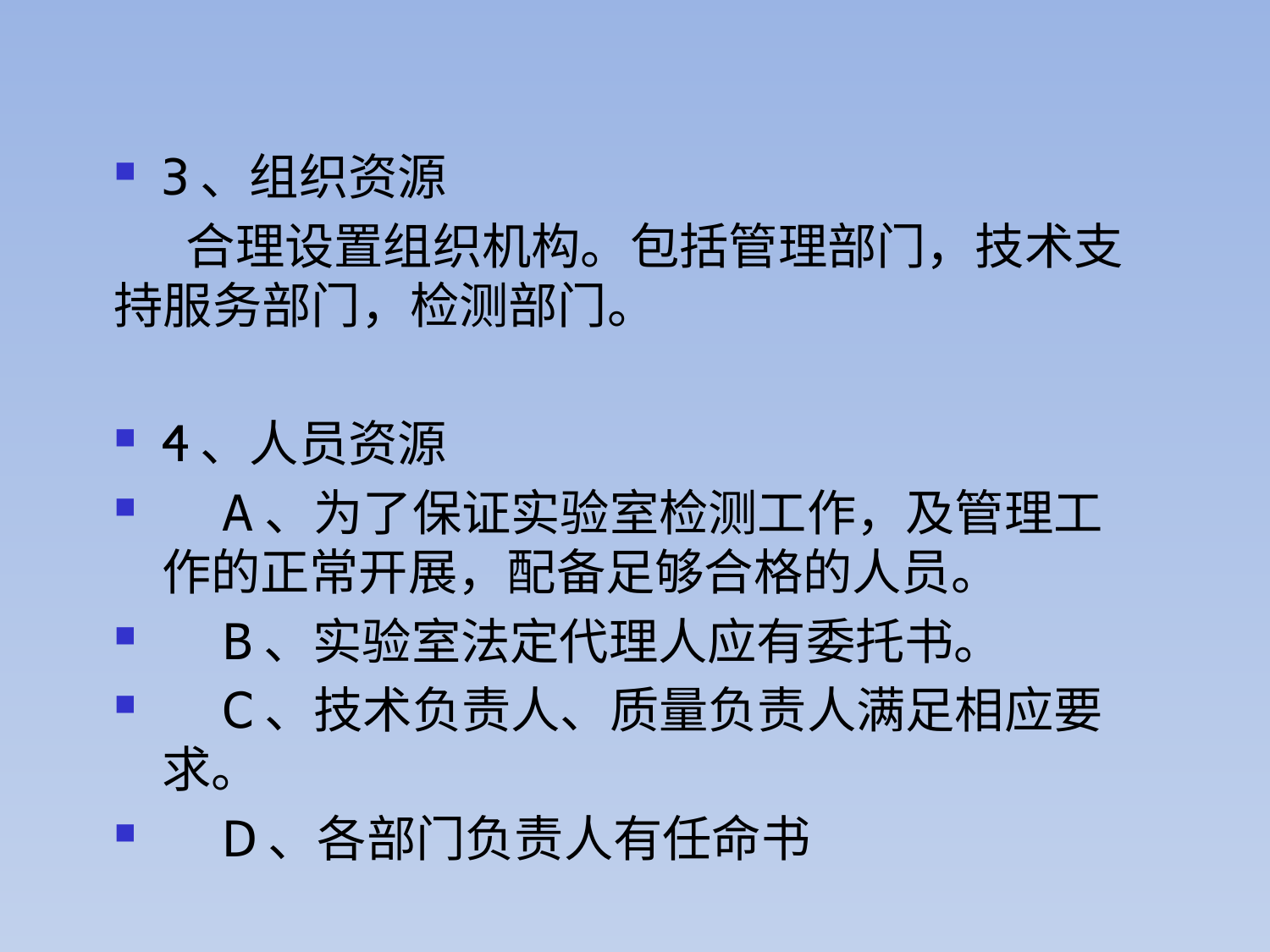

3、组织资源
 　合理设置组织机构。包括管理部门，技术支持服务部门，检测部门。

4、人员资源
　A、为了保证实验室检测工作，及管理工作的正常开展，配备足够合格的人员。
　B、实验室法定代理人应有委托书。
　C、技术负责人、质量负责人满足相应要求。
　D、各部门负责人有任命书